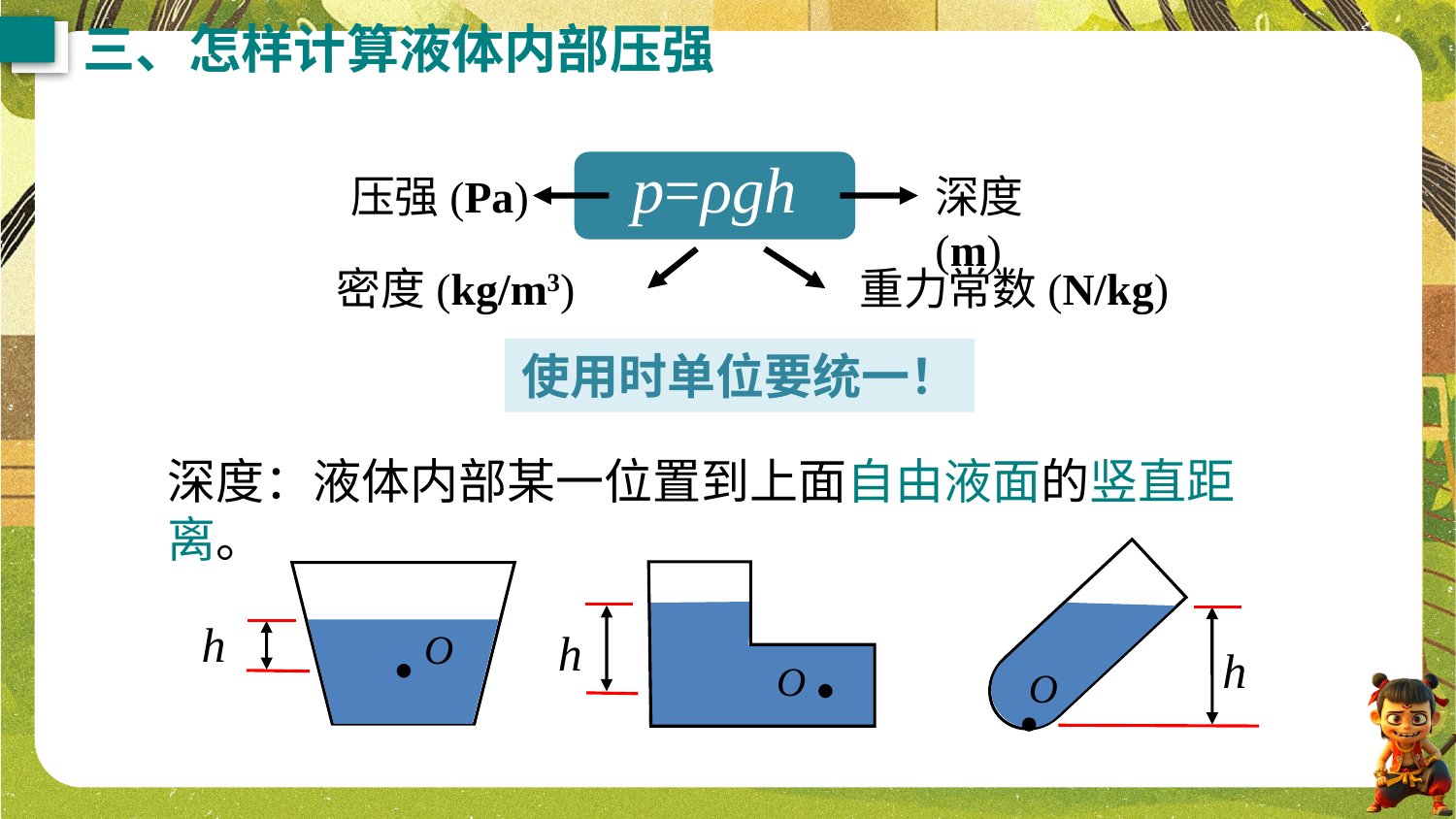

三、怎样计算液体内部压强

p=ρgh
压强(Pa)
深度(m)

密度(kg/m3)
重力常数(N/kg)
使用时单位要统一！
深度：液体内部某一位置到上面自由液面的竖直距离。

O

O

O

h
h

h